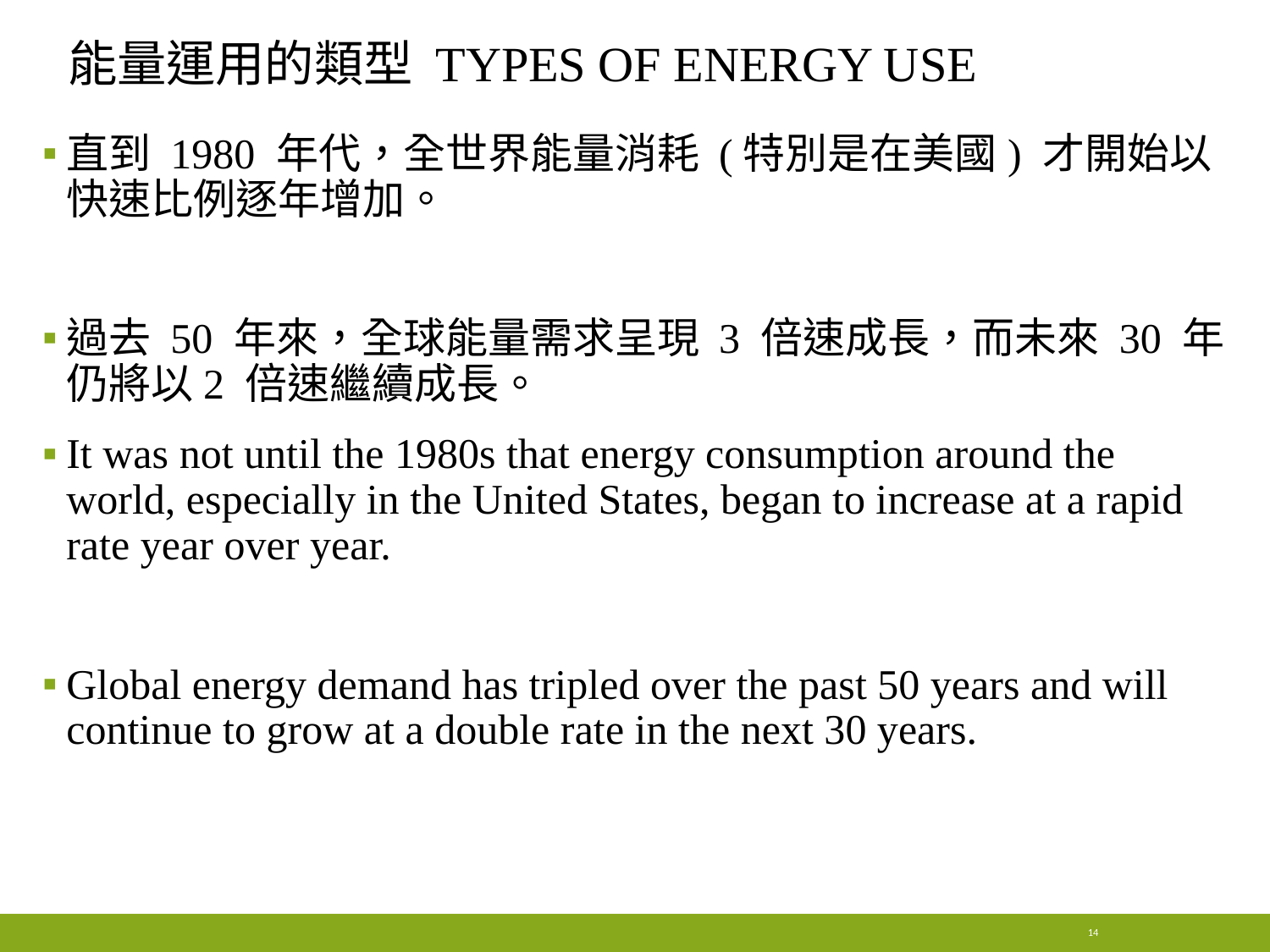

# 能量運用的類型 Types of energy use
直到 1980 年代，全世界能量消耗 (特別是在美國) 才開始以快速比例逐年增加。

過去 50 年來，全球能量需求呈現 3 倍速成長，而未來 30 年仍將以2 倍速繼續成長。
It was not until the 1980s that energy consumption around the world, especially in the United States, began to increase at a rapid rate year over year.

Global energy demand has tripled over the past 50 years and will continue to grow at a double rate in the next 30 years.
14